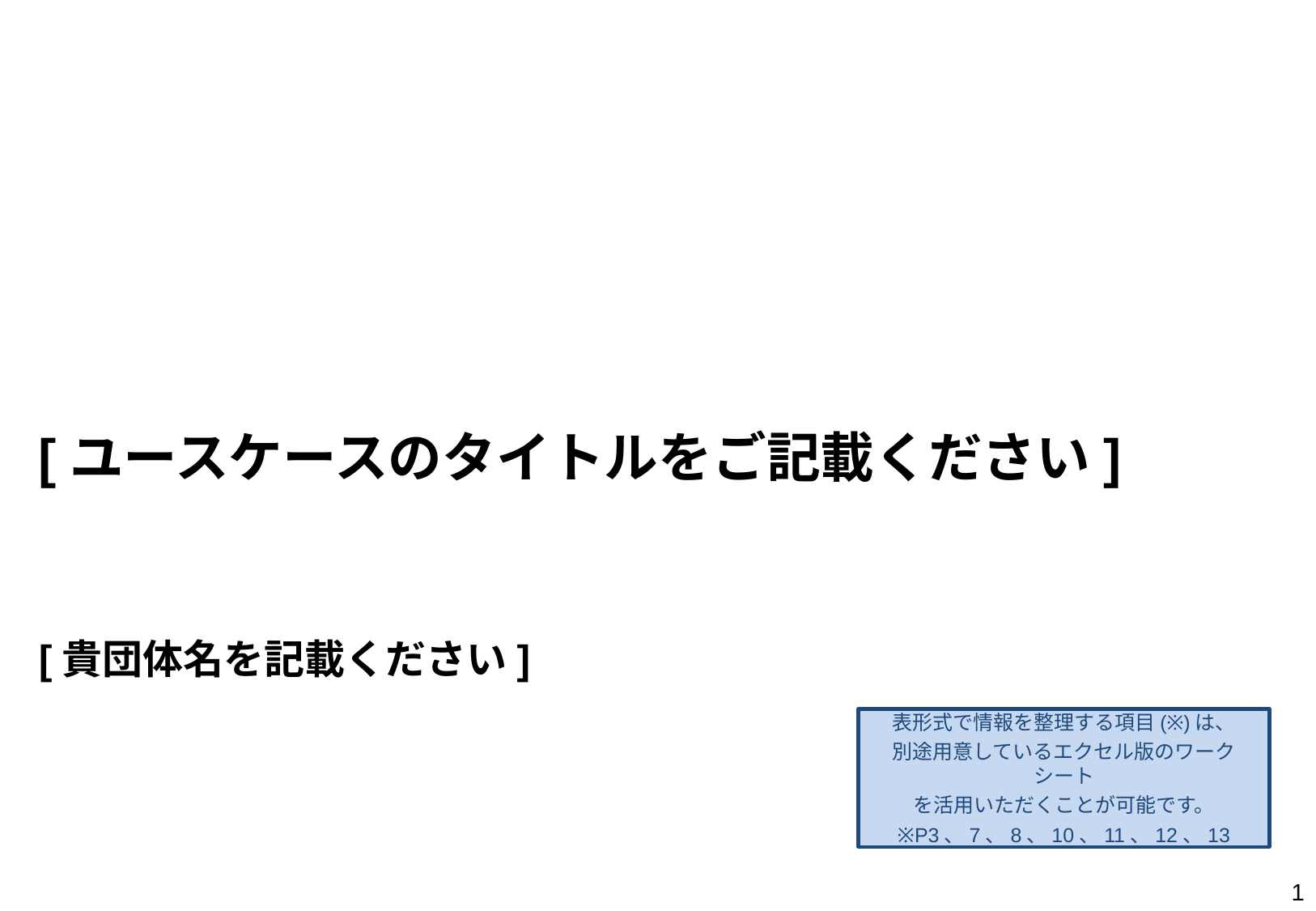

# [ユースケースのタイトルをご記載ください]
[貴団体名を記載ください]
表形式で情報を整理する項目(※)は、
別途用意しているエクセル版のワークシート
を活用いただくことが可能です。
※P3、7、8、10、11、12、13
1